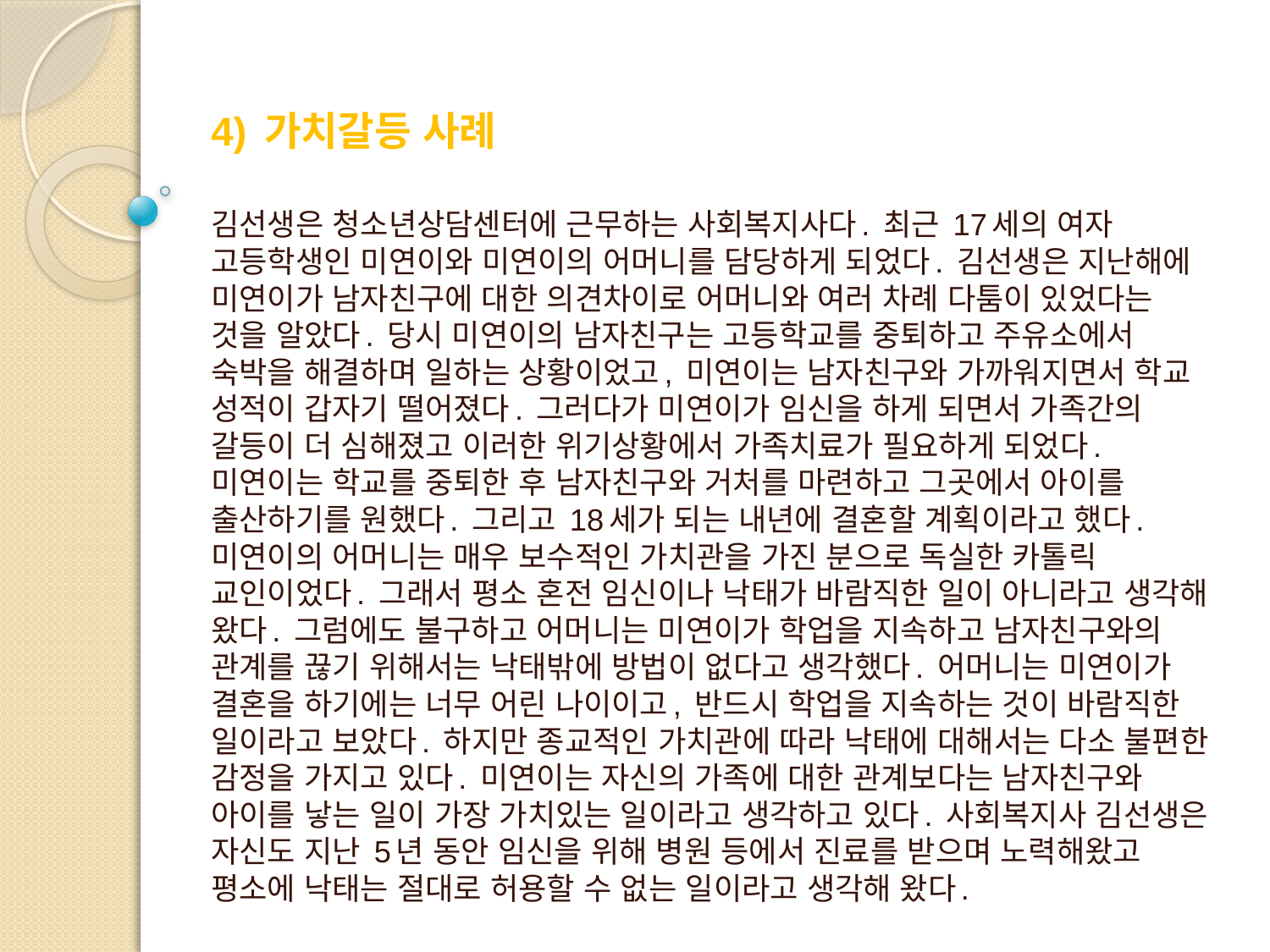

4) 가치갈등 사례

김선생은 청소년상담센터에 근무하는 사회복지사다. 최근 17세의 여자 고등학생인 미연이와 미연이의 어머니를 담당하게 되었다. 김선생은 지난해에 미연이가 남자친구에 대한 의견차이로 어머니와 여러 차례 다툼이 있었다는 것을 알았다. 당시 미연이의 남자친구는 고등학교를 중퇴하고 주유소에서 숙박을 해결하며 일하는 상황이었고, 미연이는 남자친구와 가까워지면서 학교 성적이 갑자기 떨어졌다. 그러다가 미연이가 임신을 하게 되면서 가족간의 갈등이 더 심해졌고 이러한 위기상황에서 가족치료가 필요하게 되었다. 미연이는 학교를 중퇴한 후 남자친구와 거처를 마련하고 그곳에서 아이를 출산하기를 원했다. 그리고 18세가 되는 내년에 결혼할 계획이라고 했다. 미연이의 어머니는 매우 보수적인 가치관을 가진 분으로 독실한 카톨릭 교인이었다. 그래서 평소 혼전 임신이나 낙태가 바람직한 일이 아니라고 생각해 왔다. 그럼에도 불구하고 어머니는 미연이가 학업을 지속하고 남자친구와의 관계를 끊기 위해서는 낙태밖에 방법이 없다고 생각했다. 어머니는 미연이가 결혼을 하기에는 너무 어린 나이이고, 반드시 학업을 지속하는 것이 바람직한 일이라고 보았다. 하지만 종교적인 가치관에 따라 낙태에 대해서는 다소 불편한 감정을 가지고 있다. 미연이는 자신의 가족에 대한 관계보다는 남자친구와 아이를 낳는 일이 가장 가치있는 일이라고 생각하고 있다. 사회복지사 김선생은 자신도 지난 5년 동안 임신을 위해 병원 등에서 진료를 받으며 노력해왔고 평소에 낙태는 절대로 허용할 수 없는 일이라고 생각해 왔다.